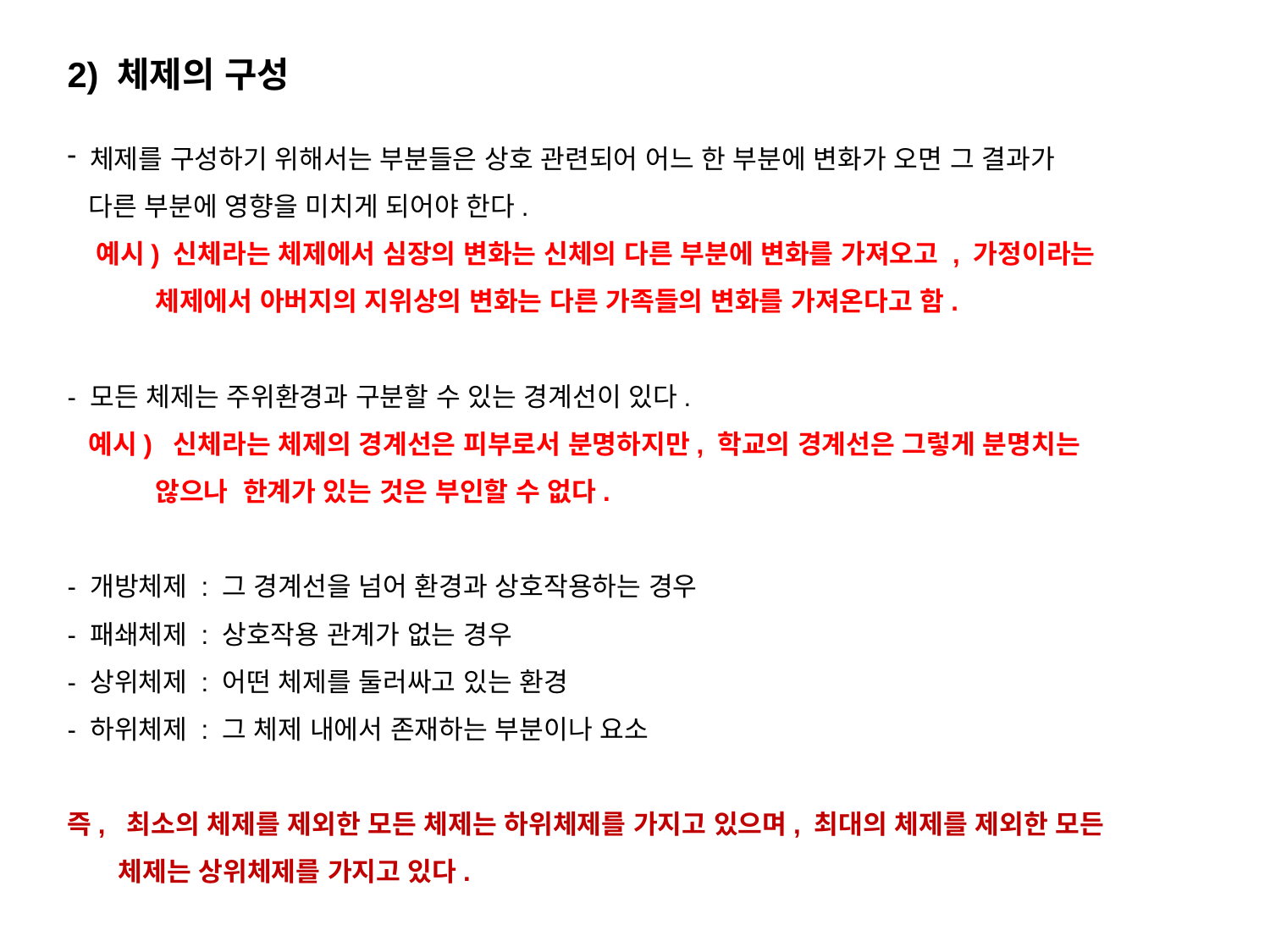

2) 체제의 구성

 체제를 구성하기 위해서는 부분들은 상호 관련되어 어느 한 부분에 변화가 오면 그 결과가
  다른 부분에 영향을 미치게 되어야 한다.
   예시) 신체라는 체제에서 심장의 변화는 신체의 다른 부분에 변화를 가져오고 , 가정이라는
           체제에서 아버지의 지위상의 변화는 다른 가족들의 변화를 가져온다고 함.

- 모든 체제는 주위환경과 구분할 수 있는 경계선이 있다.
  예시)  신체라는 체제의 경계선은 피부로서 분명하지만, 학교의 경계선은 그렇게 분명치는
           않으나  한계가 있는 것은 부인할 수 없다.

- 개방체제 : 그 경계선을 넘어 환경과 상호작용하는 경우
- 패쇄체제 : 상호작용 관계가 없는 경우
- 상위체제 : 어떤 체제를 둘러싸고 있는 환경
- 하위체제 : 그 체제 내에서 존재하는 부분이나 요소

즉,  최소의 체제를 제외한 모든 체제는 하위체제를 가지고 있으며, 최대의 체제를 제외한 모든
      체제는 상위체제를 가지고 있다.